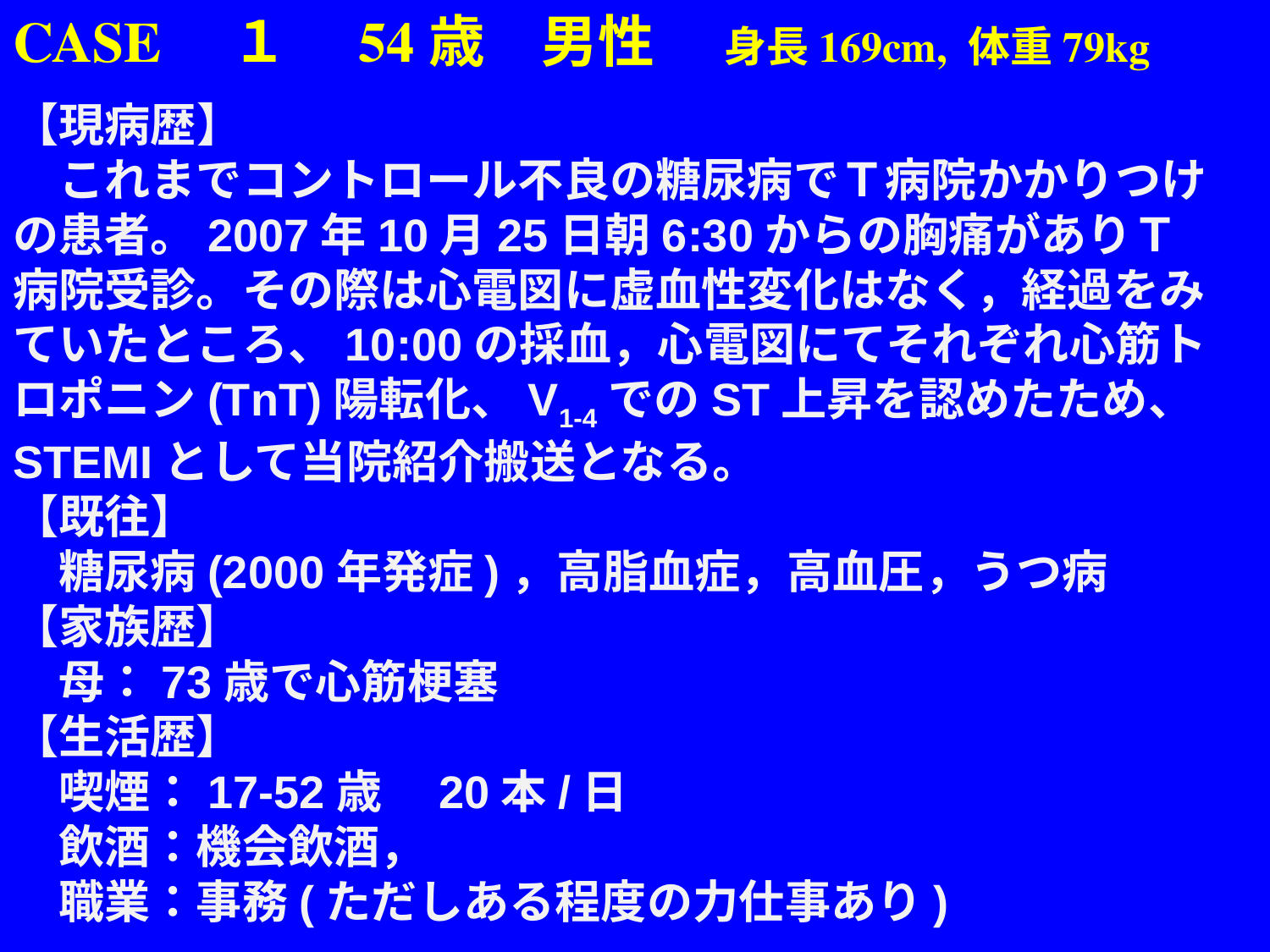

# CASE　１　54歳　男性　 身長169cm, 体重79kg
【現病歴】
　これまでコントロール不良の糖尿病でＴ病院かかりつけの患者。2007年10月25日朝6:30からの胸痛がありＴ病院受診。その際は心電図に虚血性変化はなく，経過をみていたところ、10:00の採血，心電図にてそれぞれ心筋トロポニン(TnT)陽転化、V1-4でのST上昇を認めたため、STEMIとして当院紹介搬送となる。
【既往】
　糖尿病(2000年発症)，高脂血症，高血圧，うつ病
【家族歴】
　母：73歳で心筋梗塞
【生活歴】
　喫煙：17-52歳　20本/日
　飲酒：機会飲酒，
　職業：事務(ただしある程度の力仕事あり)